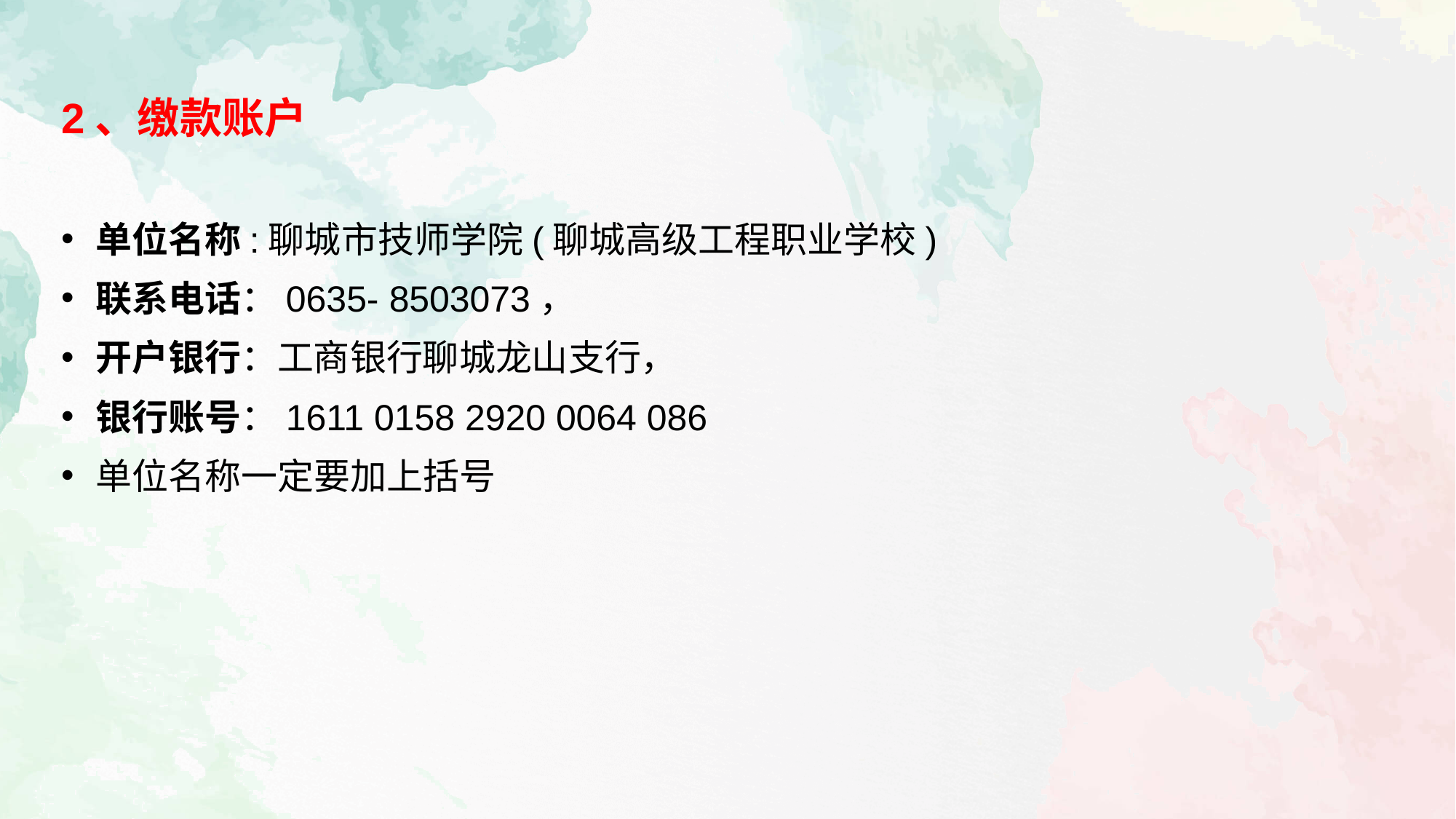

2、缴款账户

单位名称:聊城市技师学院(聊城高级工程职业学校)
联系电话：0635- 8503073，
开户银行：工商银行聊城龙山支行，
银行账号：1611 0158 2920 0064 086单位名称一定要加上括号